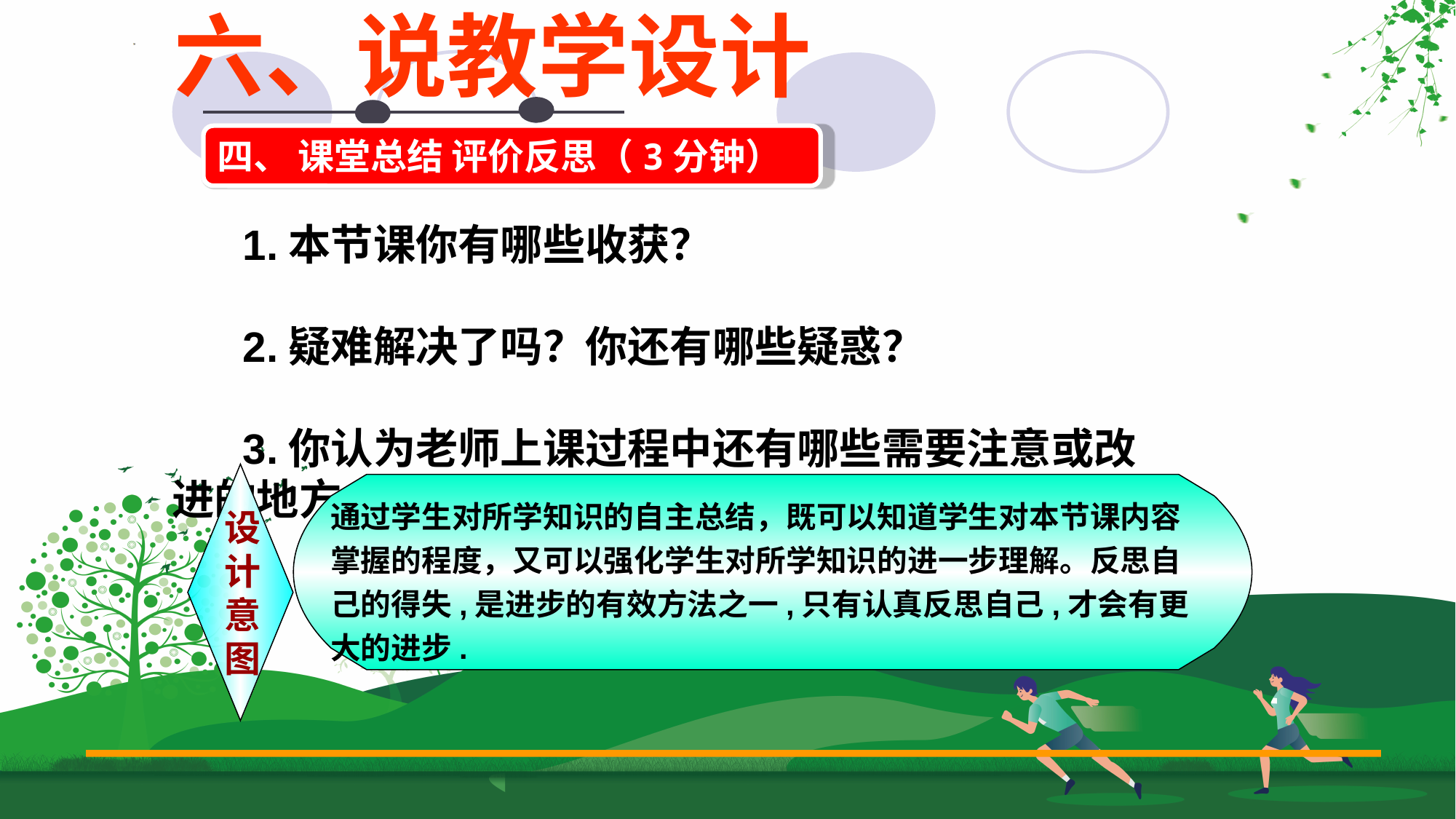

六、说教学设计
四、 课堂总结 评价反思（3分钟）

      1.本节课你有哪些收获？
      2.疑难解决了吗？你还有哪些疑惑？
      3.你认为老师上课过程中还有哪些需要注意或改进的地方？
设计意图

通过学生对所学知识的自主总结，既可以知道学生对本节课内容掌握的程度，又可以强化学生对所学知识的进一步理解。反思自己的得失,是进步的有效方法之一,只有认真反思自己,才会有更大的进步.